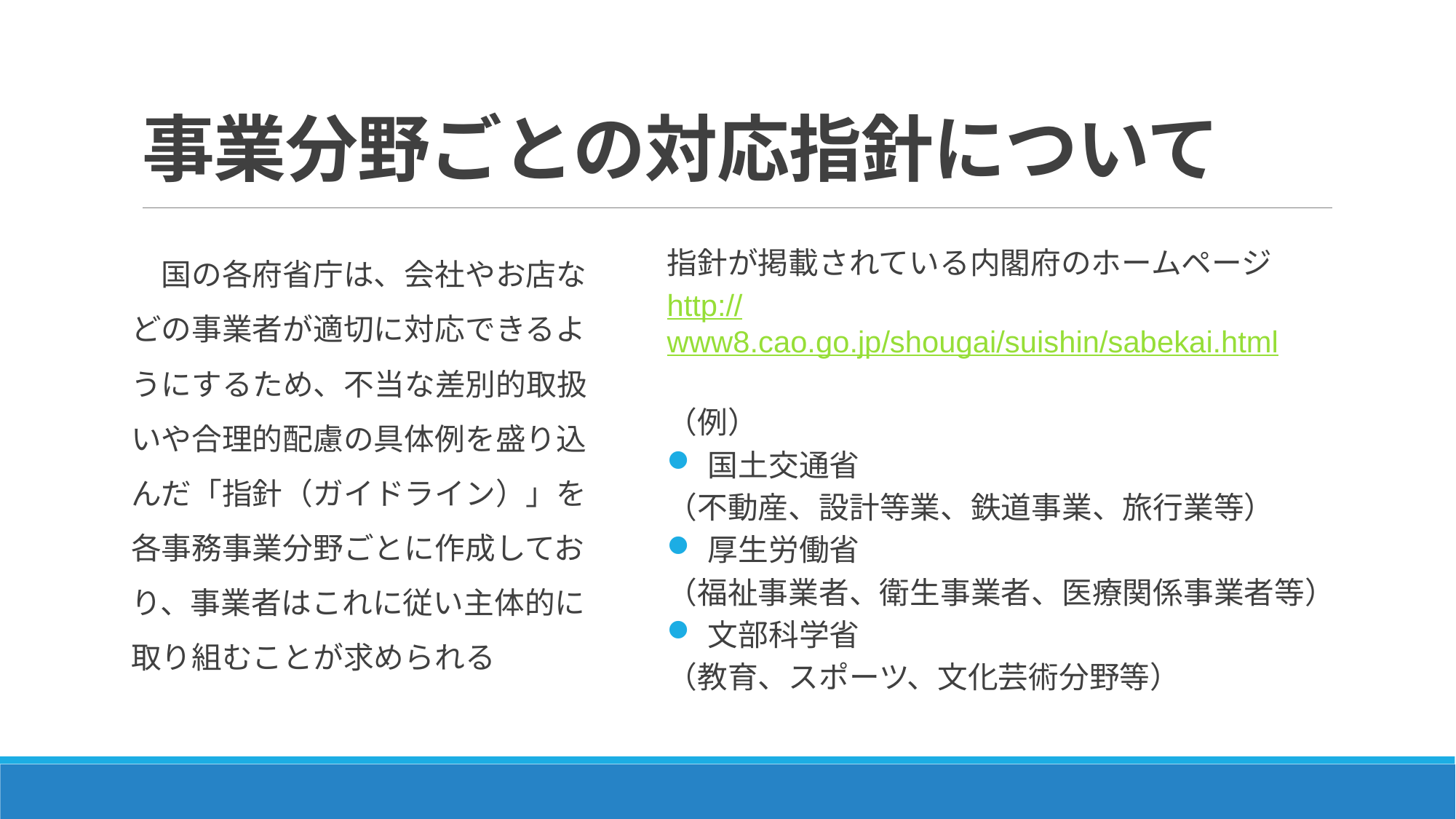

# 事業分野ごとの対応指針について
　国の各府省庁は、会社やお店などの事業者が適切に対応できるようにするため、不当な差別的取扱いや合理的配慮の具体例を盛り込んだ「指針（ガイドライン）」を各事務事業分野ごとに作成しており、事業者はこれに従い主体的に取り組むことが求められる
指針が掲載されている内閣府のホームページ
http://www8.cao.go.jp/shougai/suishin/sabekai.html
（例）
国土交通省
（不動産、設計等業、鉄道事業、旅行業等）
厚生労働省
（福祉事業者、衛生事業者、医療関係事業者等）
文部科学省
（教育、スポーツ、文化芸術分野等）